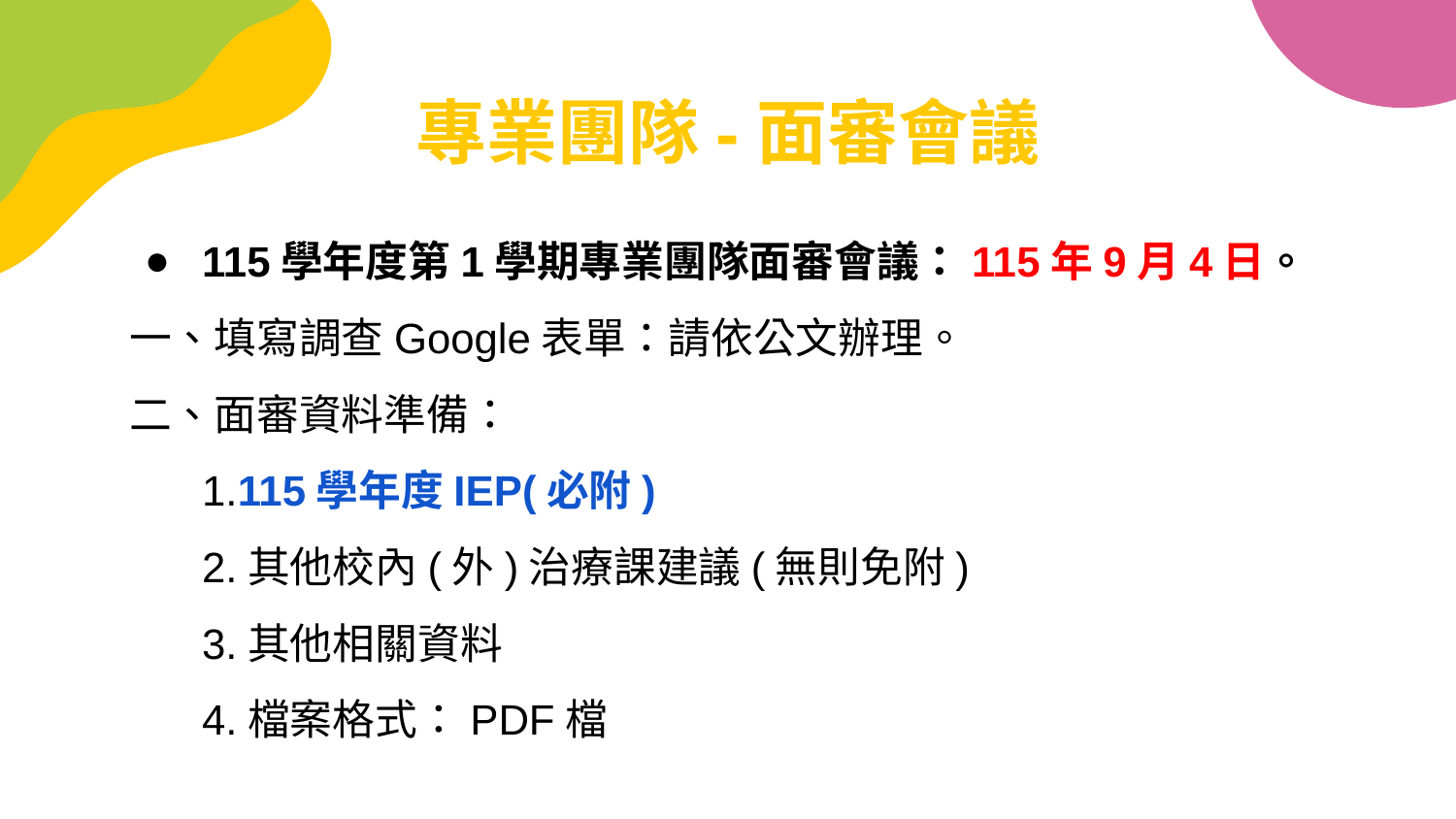

# 專業團隊-面審會議
115學年度第1學期專業團隊面審會議：115年9月4日。
一、填寫調查Google表單：請依公文辦理。
二、面審資料準備：
1.115學年度IEP(必附)
2.其他校內(外)治療課建議(無則免附)
3.其他相關資料
4.檔案格式：PDF檔